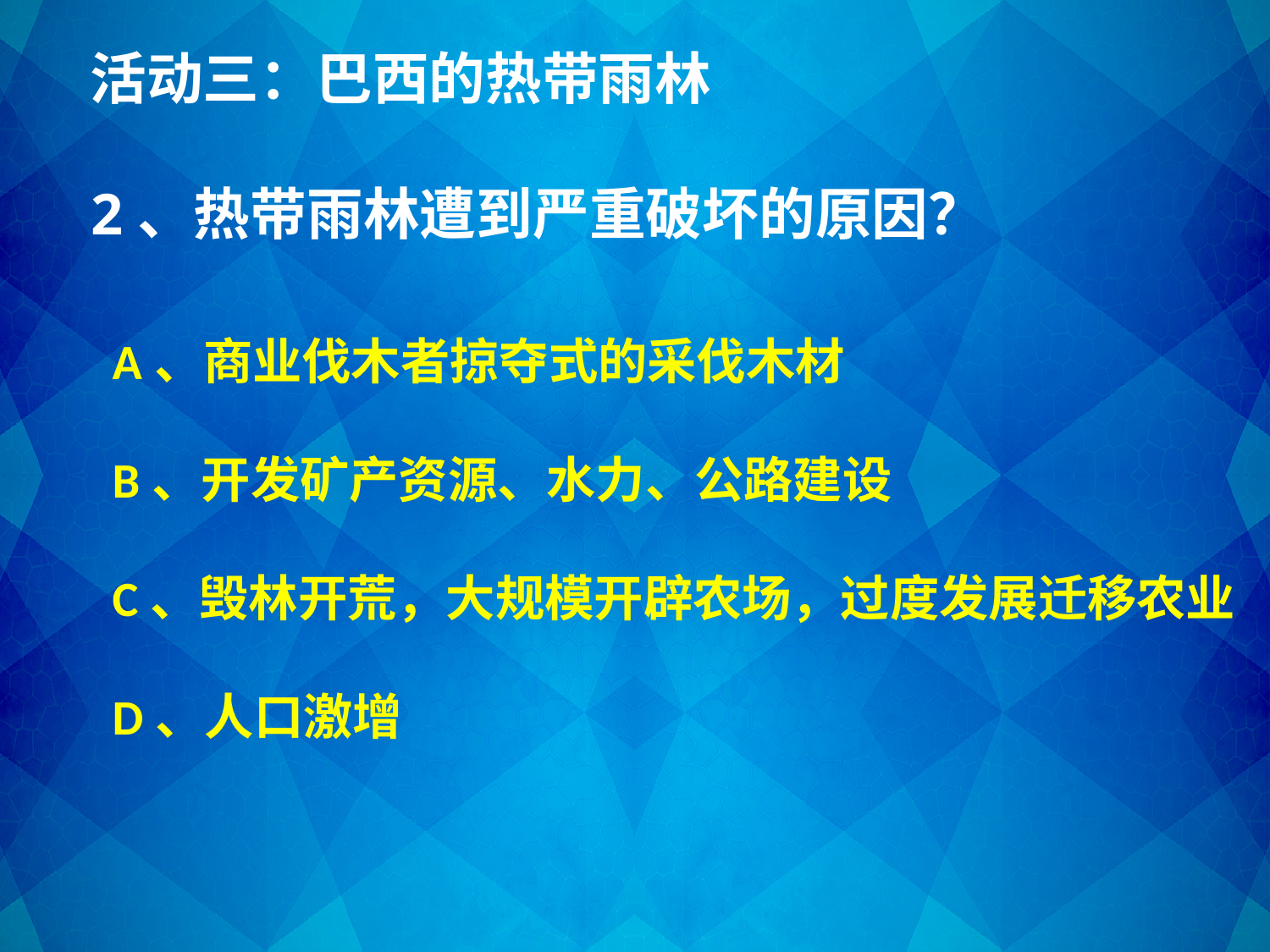

活动三：巴西的热带雨林

2、热带雨林遭到严重破坏的原因？

A、商业伐木者掠夺式的采伐木材

B、开发矿产资源、水力、公路建设

C、毁林开荒，大规模开辟农场，过度发展迁移农业

D、人口激增